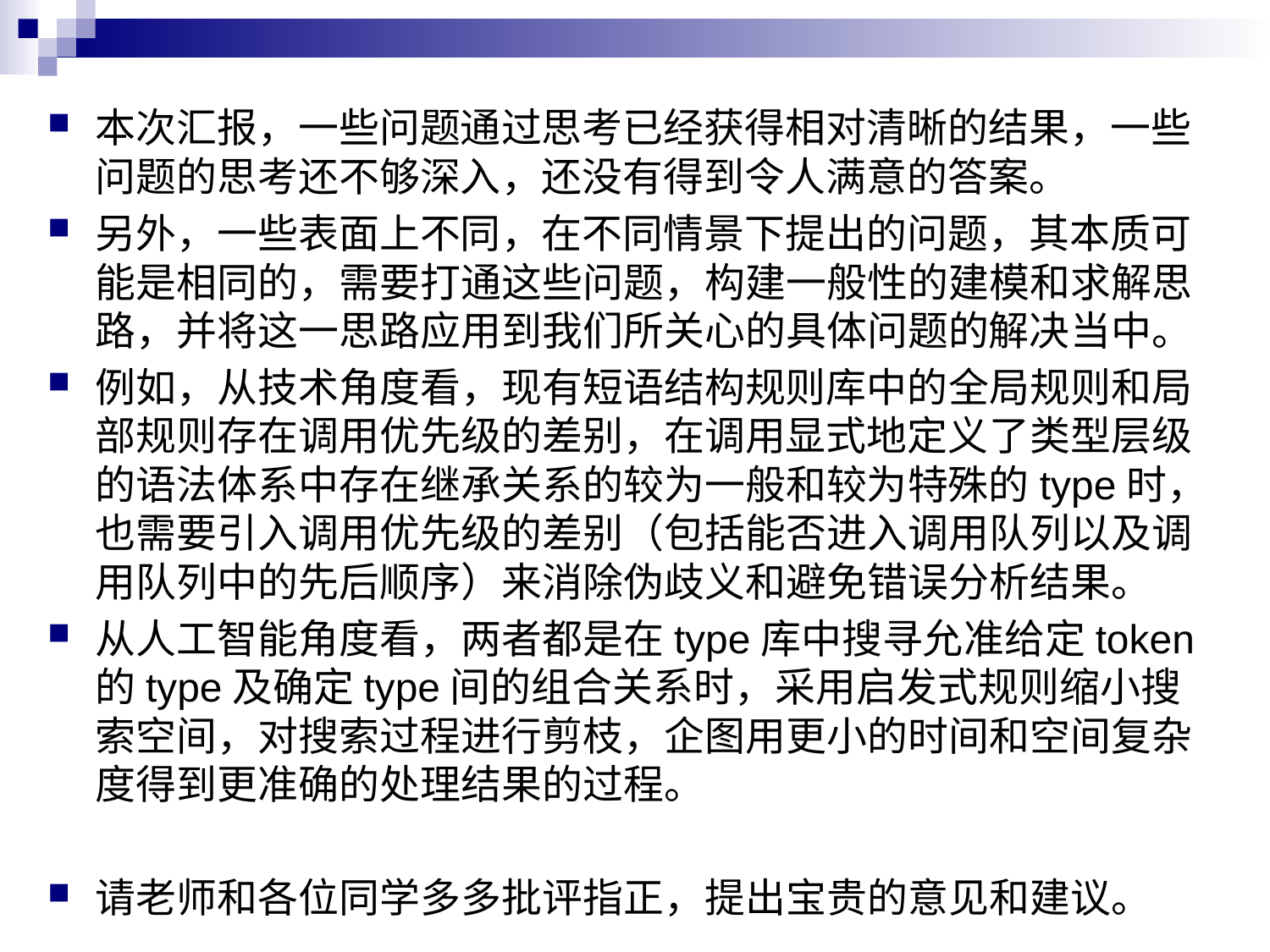

本次汇报，一些问题通过思考已经获得相对清晰的结果，一些问题的思考还不够深入，还没有得到令人满意的答案。
另外，一些表面上不同，在不同情景下提出的问题，其本质可能是相同的，需要打通这些问题，构建一般性的建模和求解思路，并将这一思路应用到我们所关心的具体问题的解决当中。
例如，从技术角度看，现有短语结构规则库中的全局规则和局部规则存在调用优先级的差别，在调用显式地定义了类型层级的语法体系中存在继承关系的较为一般和较为特殊的type时，也需要引入调用优先级的差别（包括能否进入调用队列以及调用队列中的先后顺序）来消除伪歧义和避免错误分析结果。
从人工智能角度看，两者都是在type库中搜寻允准给定token的type及确定type间的组合关系时，采用启发式规则缩小搜索空间，对搜索过程进行剪枝，企图用更小的时间和空间复杂度得到更准确的处理结果的过程。

请老师和各位同学多多批评指正，提出宝贵的意见和建议。